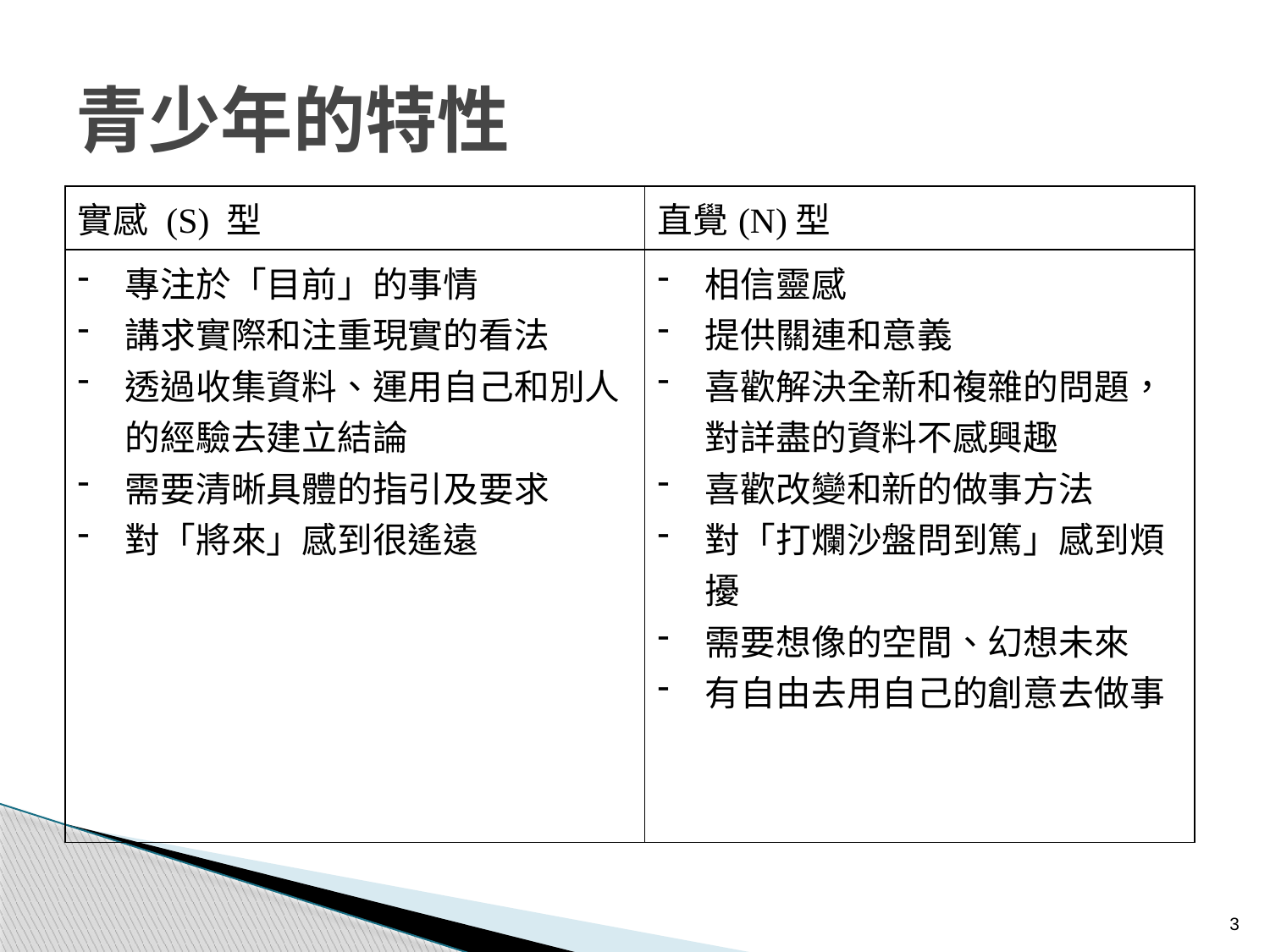

# 青少年的特性
| 實感 (S) 型 | 直覺(N)型 |
| --- | --- |
| 專注於「目前」的事情 講求實際和注重現實的看法 透過收集資料、運用自己和別人的經驗去建立結論 需要清晰具體的指引及要求 對「將來」感到很遙遠 | 相信靈感 提供關連和意義 喜歡解決全新和複雜的問題，對詳盡的資料不感興趣 喜歡改變和新的做事方法 對「打爛沙盤問到篤」感到煩擾 需要想像的空間、幻想未來 有自由去用自己的創意去做事 |
3